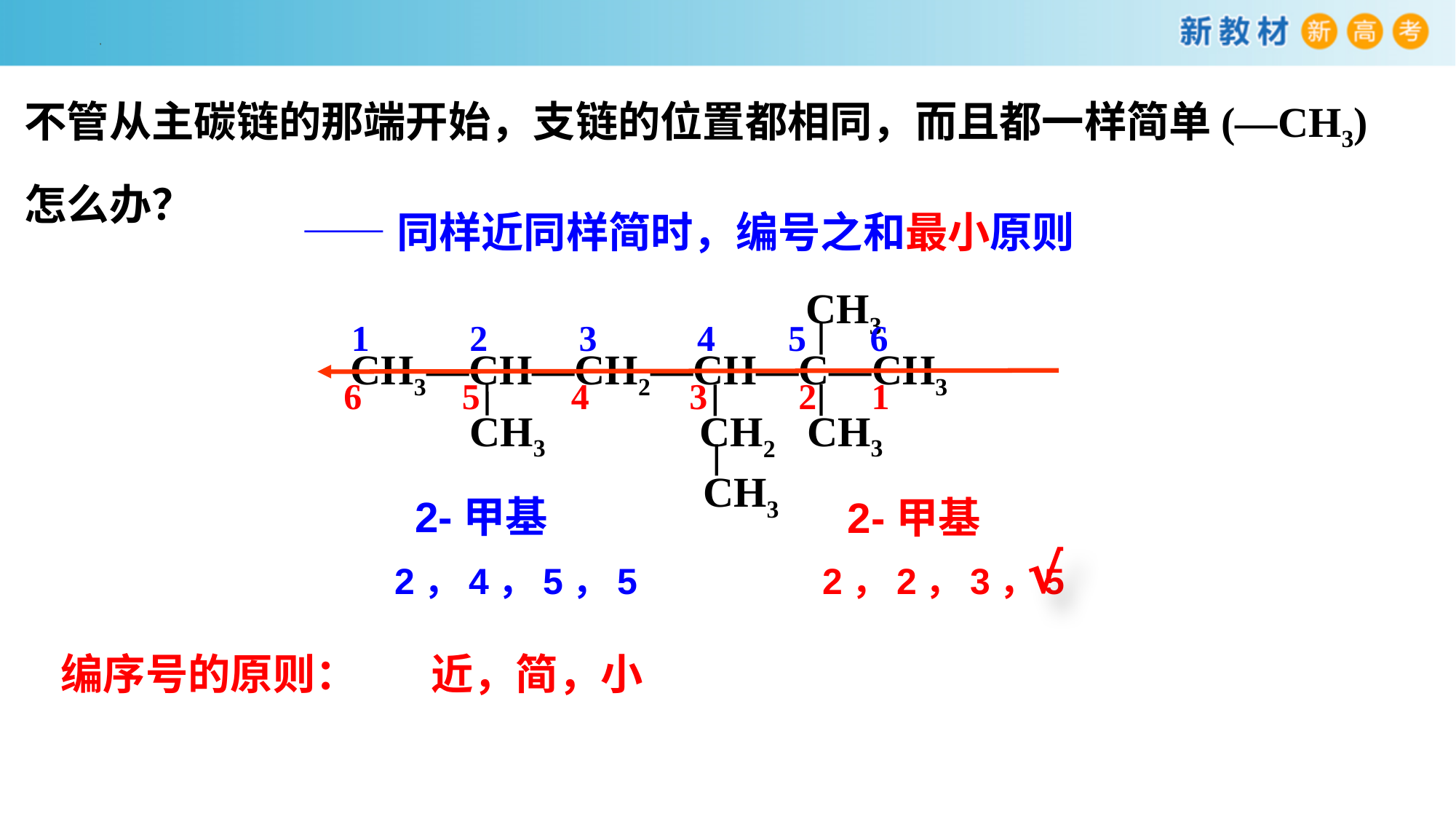

不管从主碳链的那端开始，支链的位置都相同，而且都一样简单(—CH3)怎么办？
——同样近同样简时，编号之和最小原则
 CH3

CH3—CH—CH2—CH—C—CH3

CH3
CH3
CH2

CH3
1           2          3           4        5       6
6           5          4           3          2      1

2-甲基
2-甲基
√
2，2，3，5
2，4，5，5
编序号的原则：
近，简，小